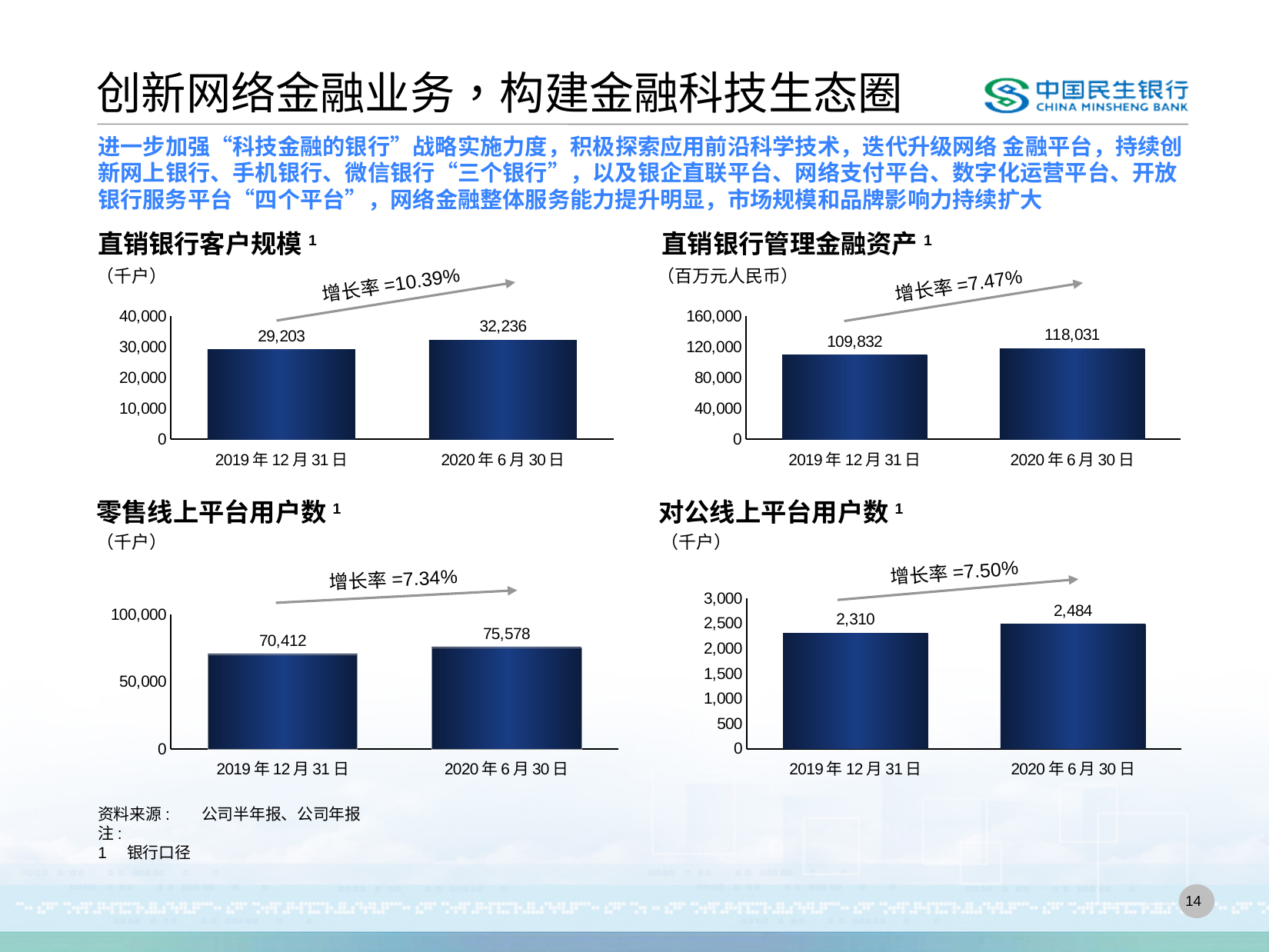

创新网络金融业务，构建金融科技生态圈
进一步加强“科技金融的银行”战略实施力度，积极探索应用前沿科学技术，迭代升级网络 金融平台，持续创新网上银行、手机银行、微信银行“三个银行”，以及银企直联平台、网络支付平台、数字化运营平台、开放银行服务平台“四个平台”，网络金融整体服务能力提升明显，市场规模和品牌影响力持续扩大
直销银行客户管理金融资产规模1
直销银行客户规模1
直销银行管理金融资产1
（百万元人民币）
（千户）
（百万元人民币）

增长率=10.39%

增长率=7.47%

### Chart

| Category |  |
|---|---|
| 2017年12月31日 | 104746.0 |
| 2018年6月30日 | 147976.0 |

### Chart

| Category | 直销银行客户数 |
|---|---|
| 2019年12月31日 | 29203.0 |
| 2020年6月30日 | 32236.4 |

### Chart

| Category | 个人电子银行客户数 |
|---|---|
| 2019年12月31日 | 109832.0 |
| 2020年6月30日 | 118031.0 |
增长率=41.27%
个人电子银行客户数1
零售线上平台用户数1
对公线上平台用户数1
（千户）
（千户）
（千户）

### Chart

| Category |  |
|---|---|
| 2017年12月31日 | 38411.9 |
| 2018年6月30日 | 42837.5 |
增长率=11.52%

### Chart

| Category | 银企直联客户存款日均 |
|---|---|
| 2019年12月31日 | 70411.8 |
| 2020年6月30日 | 75578.3 |

### Chart

| Category | 跨行通客户数 |
|---|---|
| 2019年12月31日 | 2310.3 |
| 2020年6月30日 | 2483.6 |
增长率=7.50%

增长率=7.34%
资料来源: 	公司半年报、公司年报
注:
1	银行口径
14